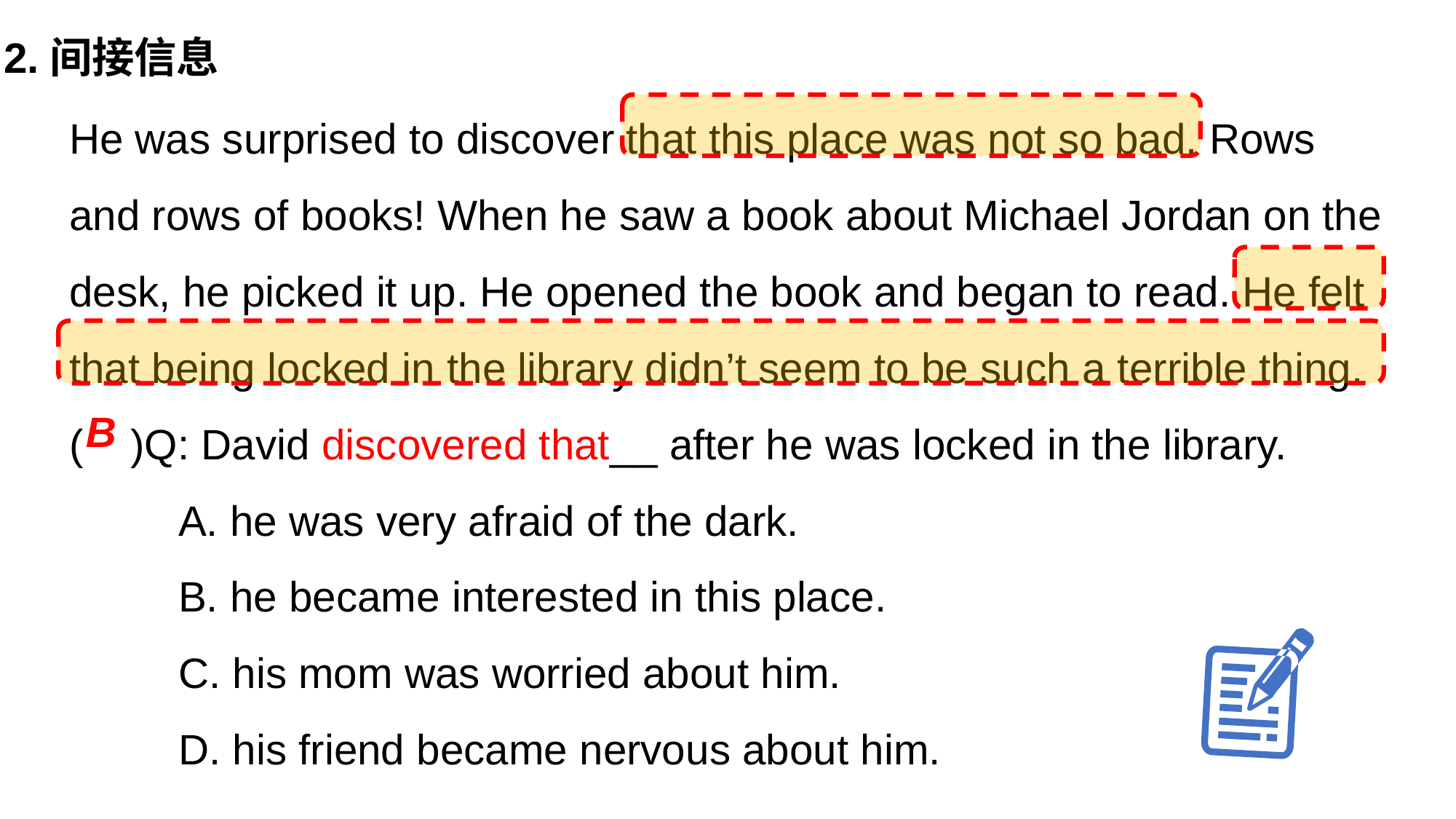

2.间接信息

# He was surprised to discover that this place was not so bad. Rows and rows of books! When he saw a book about Michael Jordan on the desk, he picked it up. He opened the book and began to read. He felt that being locked in the library didn’t seem to be such a terrible thing. (    )Q: David discovered that__ after he was locked in the library. A. he was very afraid of the dark. B. he became interested in this place. C. his mom was worried about him. D. his friend became nervous about him.

B